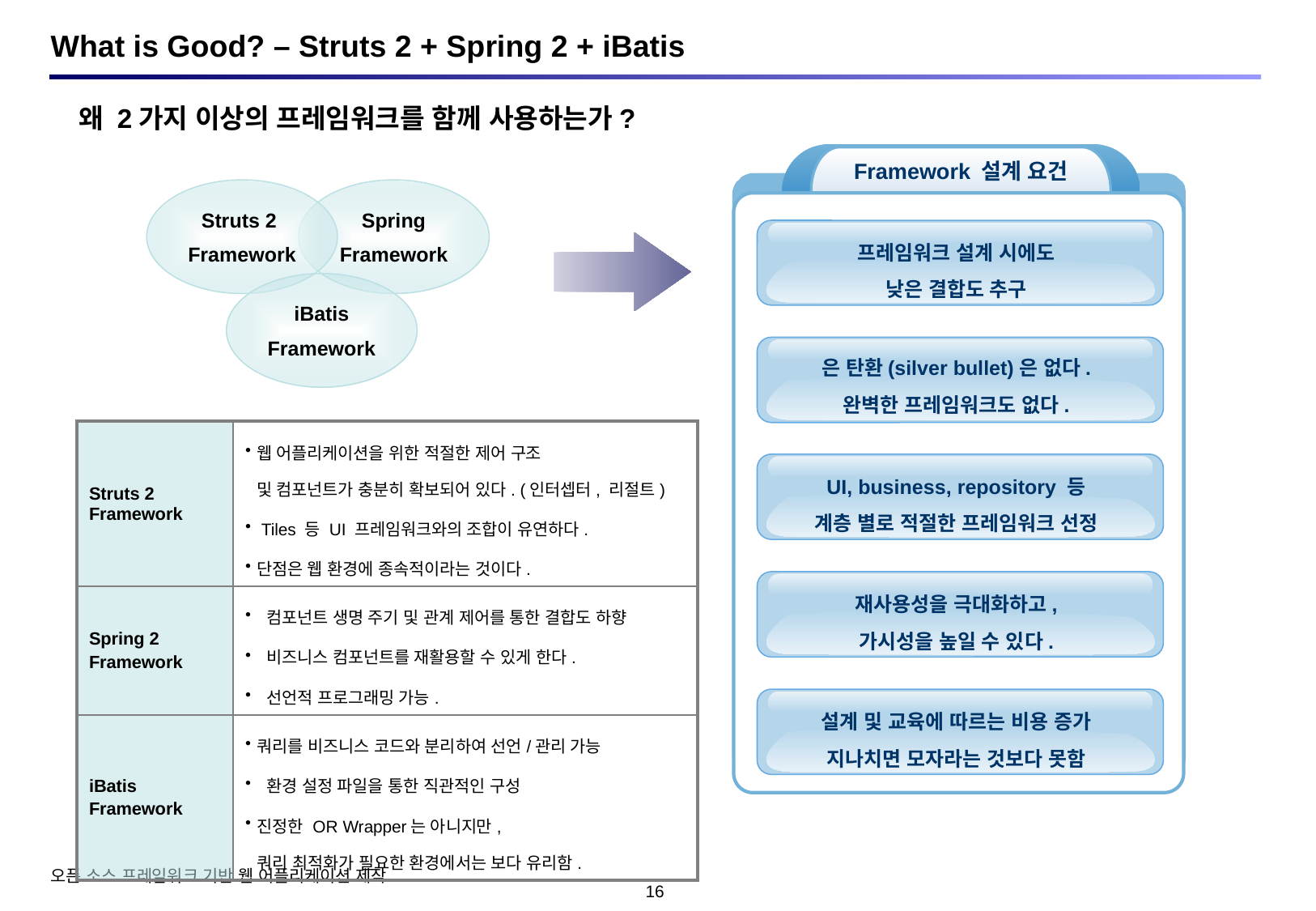

# What is Good? – Struts 2 + Spring 2 + iBatis
왜 2가지 이상의 프레임워크를 함께 사용하는가?

Framework 설계 요건
Struts 2
Framework
Spring
Framework

프레임워크 설계 시에도
낮은 결합도 추구

iBatis
Framework

은 탄환(silver bullet)은 없다.
완벽한 프레임워크도 없다.
| Struts 2 Framework | 웹 어플리케이션을 위한 적절한 제어 구조 및 컴포넌트가 충분히 확보되어 있다. (인터셉터, 리절트) Tiles 등 UI 프레임워크와의 조합이 유연하다. 단점은 웹 환경에 종속적이라는 것이다. |
| --- | --- |
| Spring 2 Framework | 컴포넌트 생명 주기 및 관계 제어를 통한 결합도 하향 비즈니스 컴포넌트를 재활용할 수 있게 한다. 선언적 프로그래밍 가능. |
| iBatis Framework | 쿼리를 비즈니스 코드와 분리하여 선언/관리 가능 환경 설정 파일을 통한 직관적인 구성 진정한 OR Wrapper는 아니지만, 쿼리 최적화가 필요한 환경에서는 보다 유리함. |

UI, business, repository 등
계층 별로 적절한 프레임워크 선정

재사용성을 극대화하고,
가시성을 높일 수 있다.

설계 및 교육에 따르는 비용 증가
지나치면 모자라는 것보다 못함